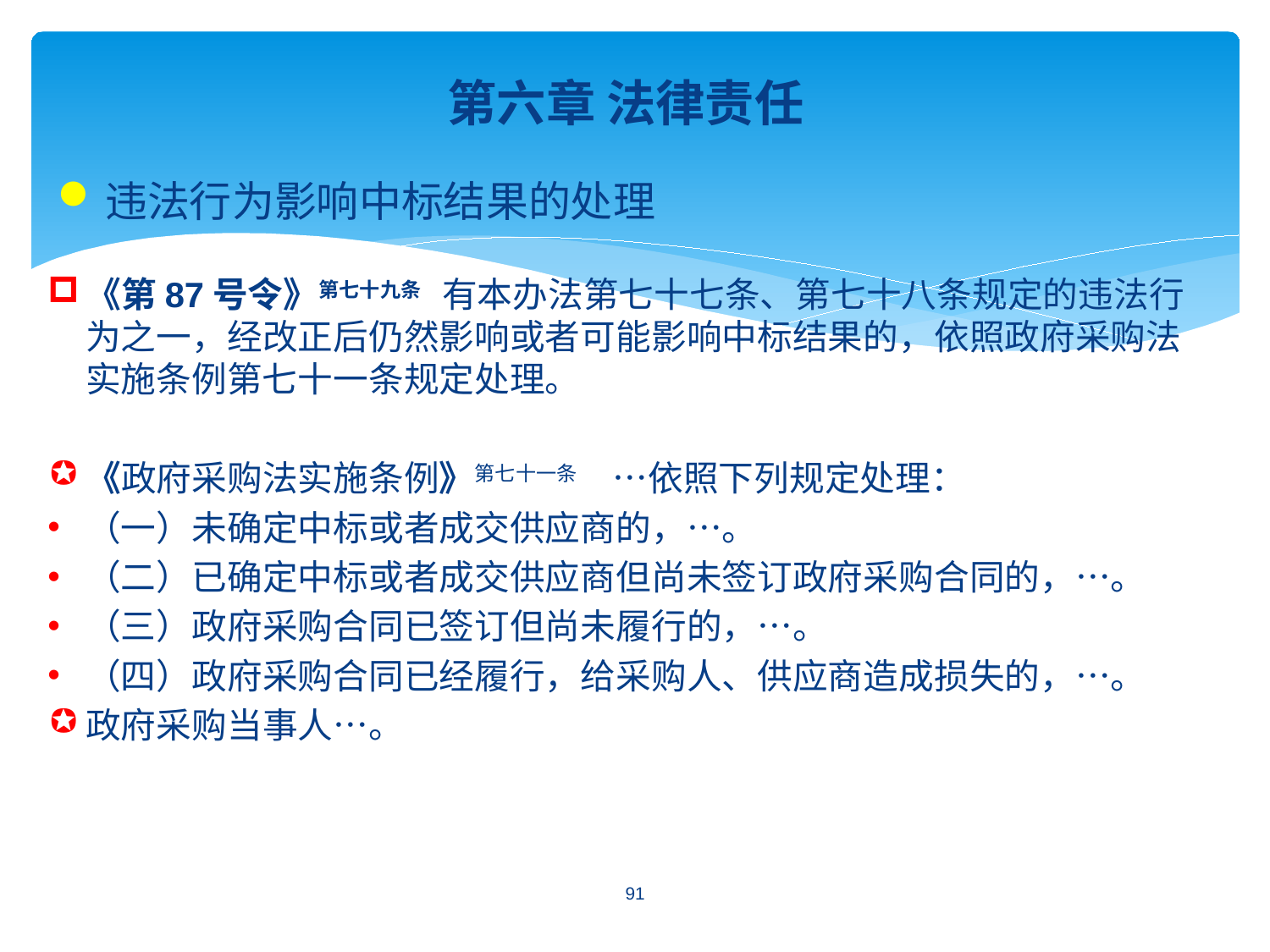

第六章 法律责任
违法行为影响中标结果的处理
《第87号令》第七十九条　有本办法第七十七条、第七十八条规定的违法行为之一，经改正后仍然影响或者可能影响中标结果的，依照政府采购法实施条例第七十一条规定处理。

《政府采购法实施条例》第七十一条　…依照下列规定处理：
（一）未确定中标或者成交供应商的，…。
（二）已确定中标或者成交供应商但尚未签订政府采购合同的，…。
（三）政府采购合同已签订但尚未履行的，…。
（四）政府采购合同已经履行，给采购人、供应商造成损失的，…。
政府采购当事人…。
91